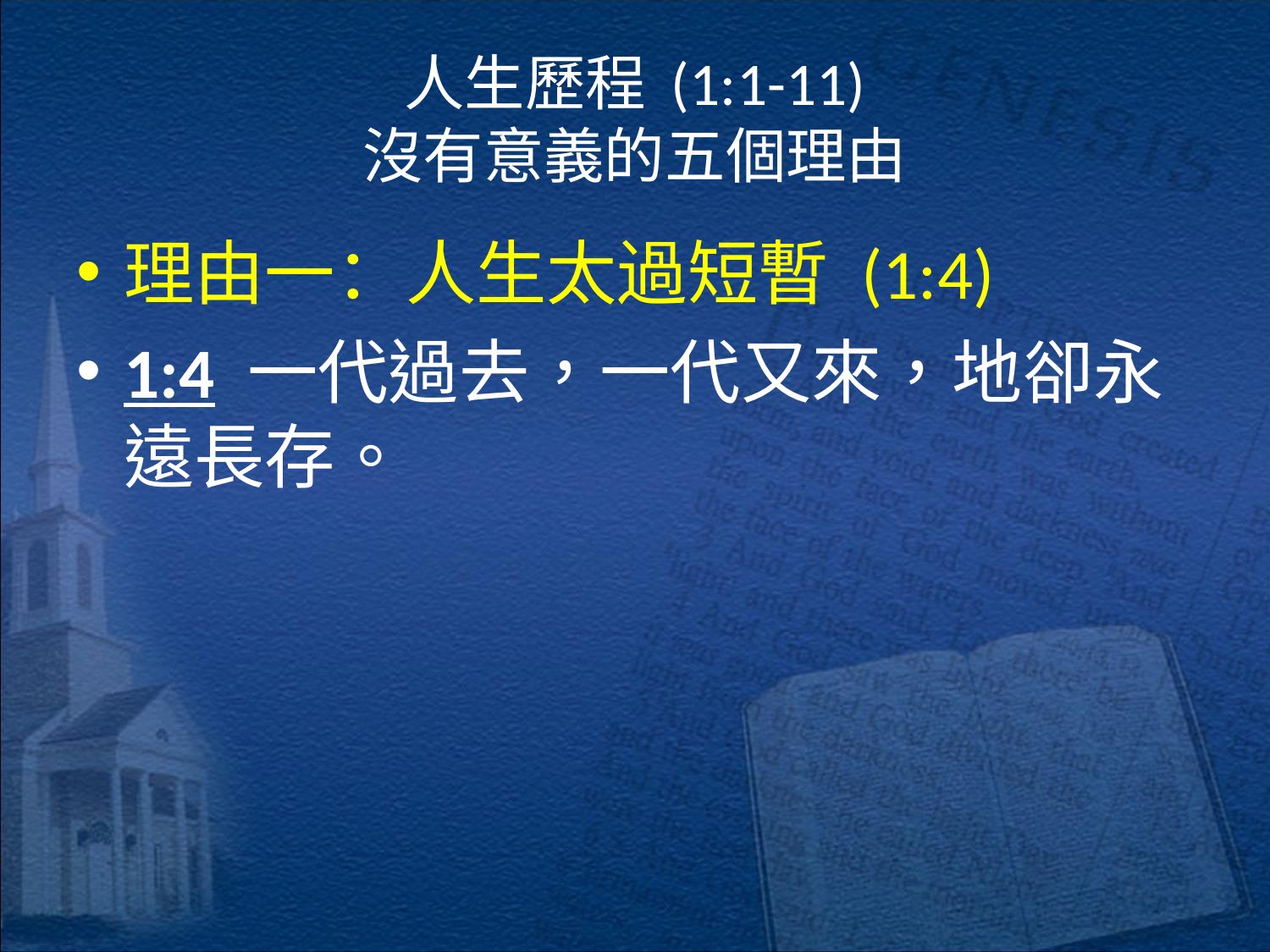

# 人生歷程 (1:1-11) 沒有意義的五個理由
理由一：人生太過短暫 (1:4)
1:4 一代過去，一代又來，地卻永遠長存。